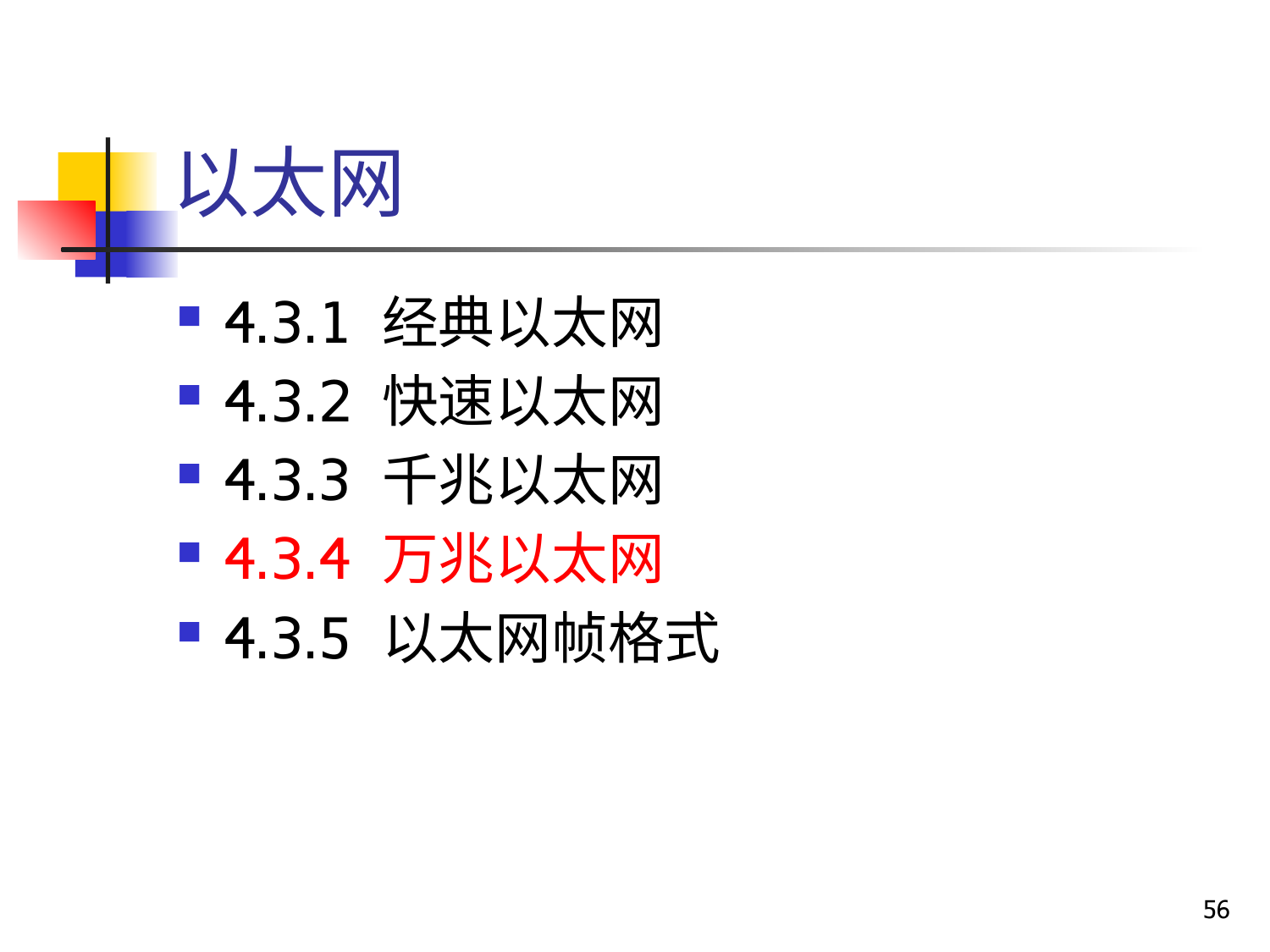

# 以太网
4.3.1 经典以太网
4.3.2 快速以太网
4.3.3 千兆以太网
4.3.4 万兆以太网
4.3.5 以太网帧格式
56